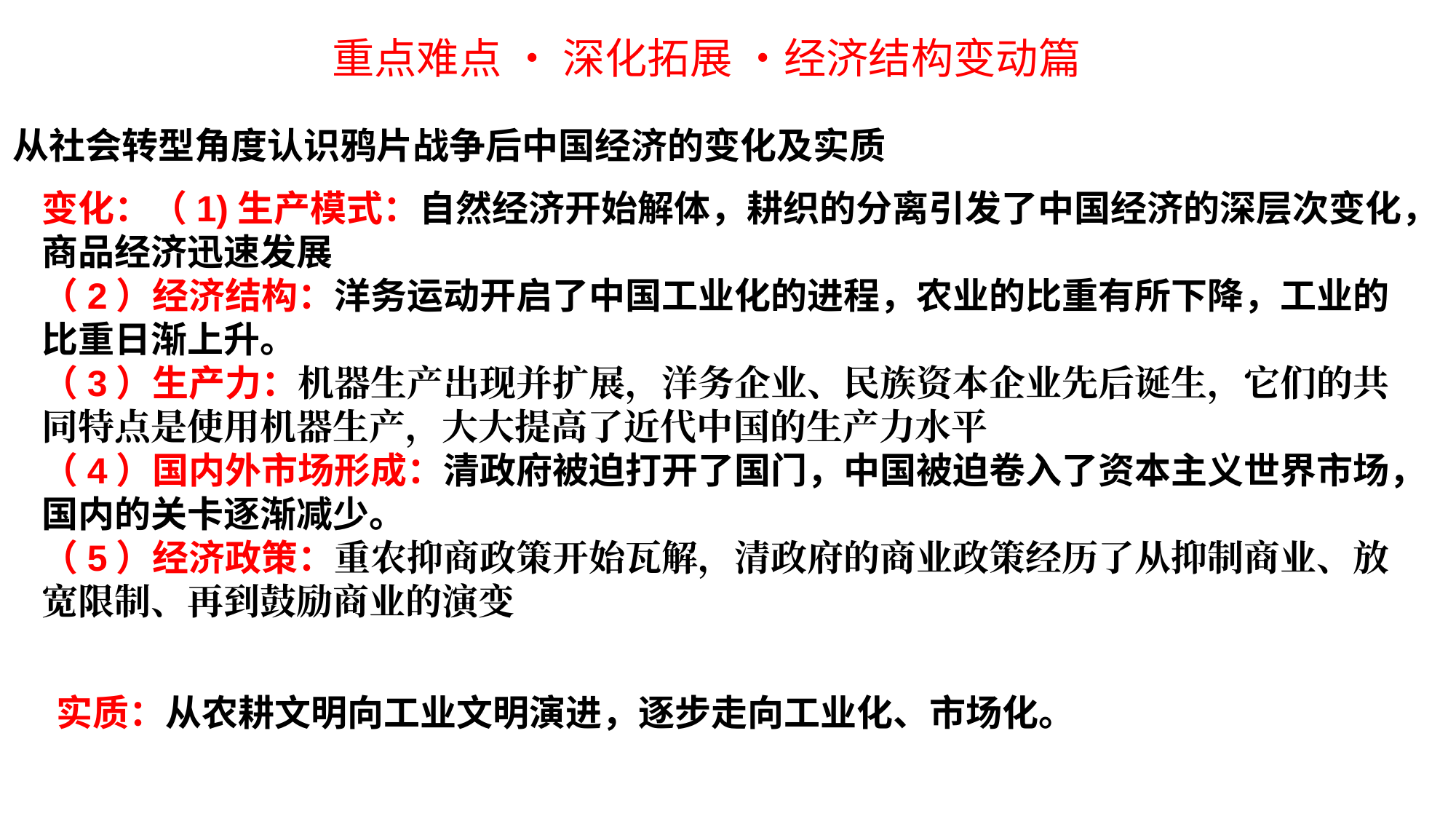

重点难点 • 深化拓展 •经济结构变动篇
从社会转型角度认识鸦片战争后中国经济的变化及实质
变化：（1)生产模式：自然经济开始解体，耕织的分离引发了中国经济的深层次变化，商品经济迅速发展
（2）经济结构：洋务运动开启了中国工业化的进程，农业的比重有所下降，工业的比重日渐上升。
（3）生产力：机器生产出现并扩展，洋务企业、民族资本企业先后诞生，它们的共同特点是使用机器生产，大大提高了近代中国的生产力水平
（4）国内外市场形成：清政府被迫打开了国门，中国被迫卷入了资本主义世界市场，国内的关卡逐渐减少。
（5）经济政策：重农抑商政策开始瓦解，清政府的商业政策经历了从抑制商业、放宽限制、再到鼓励商业的演变

实质：从农耕文明向工业文明演进，逐步走向工业化、市场化。